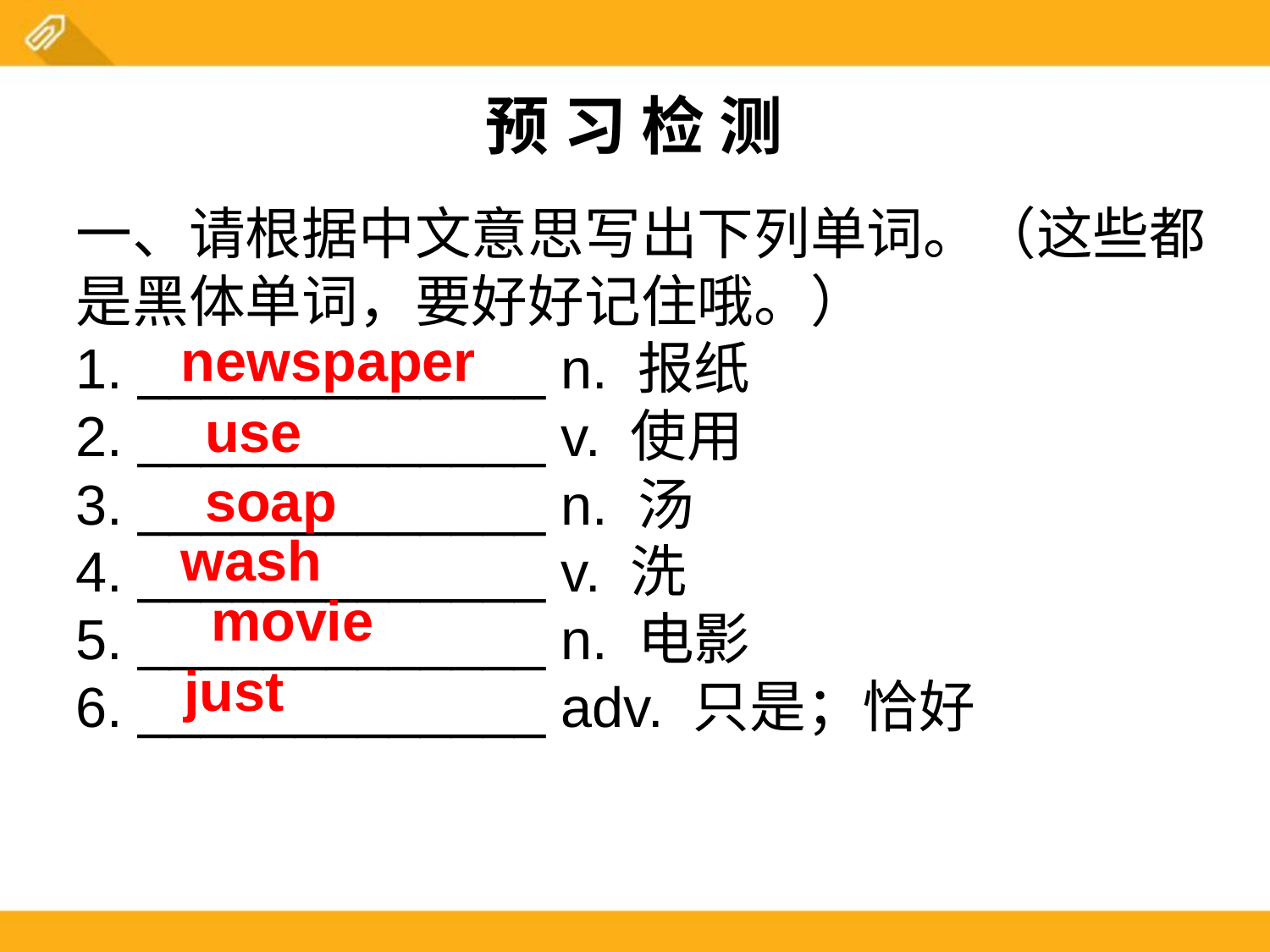

预 习 检 测
一、请根据中文意思写出下列单词。（这些都是黑体单词，要好好记住哦。）
1. _____________ n. 报纸
2. _____________ v. 使用
3. _____________ n. 汤
4. _____________ v. 洗
5. _____________ n. 电影
6. _____________ adv. 只是；恰好
newspaper
use
soap
wash
movie
just